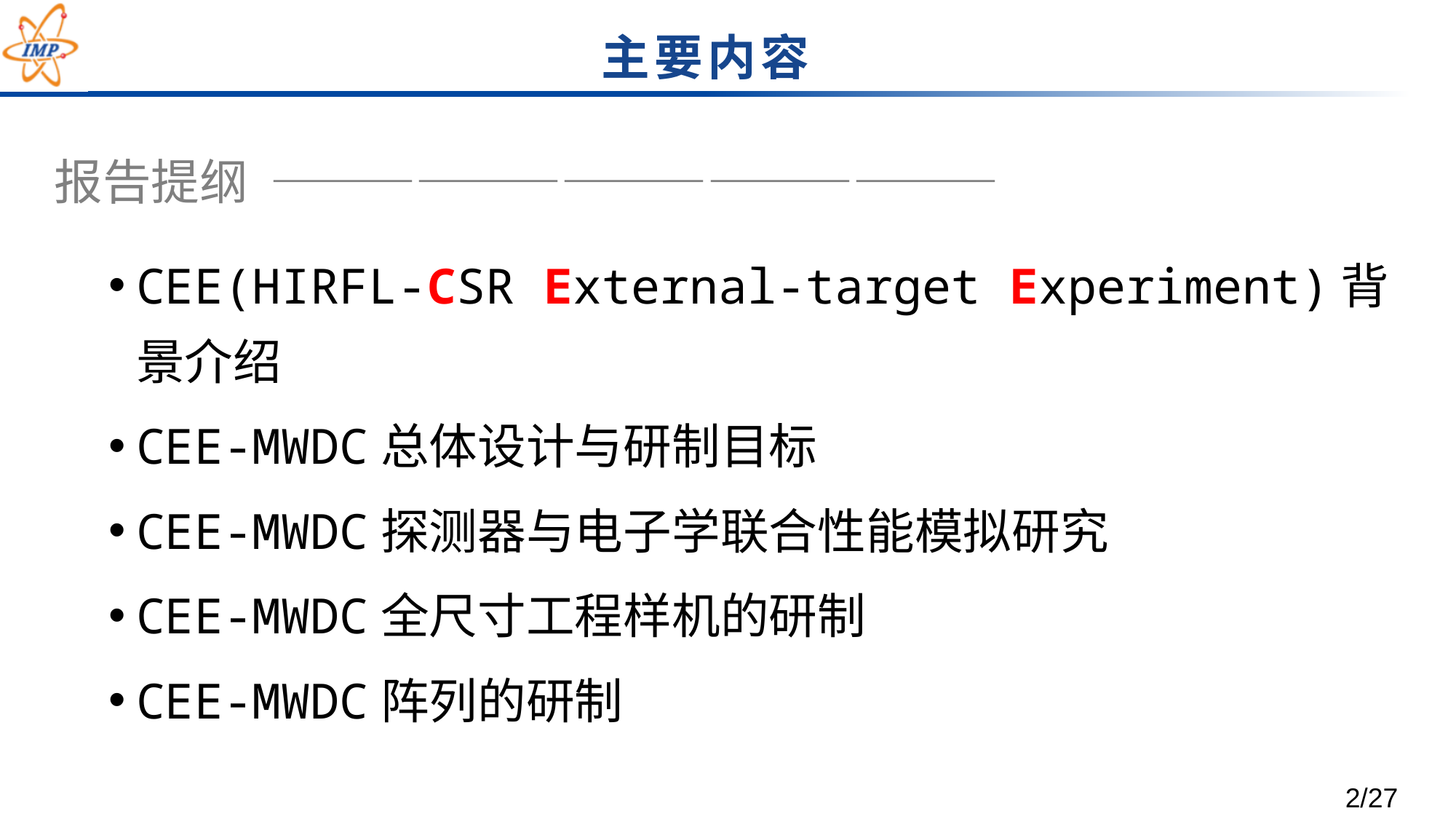

# 主要内容
报告提纲  ———————————————
CEE(HIRFL-CSR External-target Experiment)背景介绍
CEE-MWDC总体设计与研制目标
CEE-MWDC探测器与电子学联合性能模拟研究
CEE-MWDC全尺寸工程样机的研制
CEE-MWDC阵列的研制